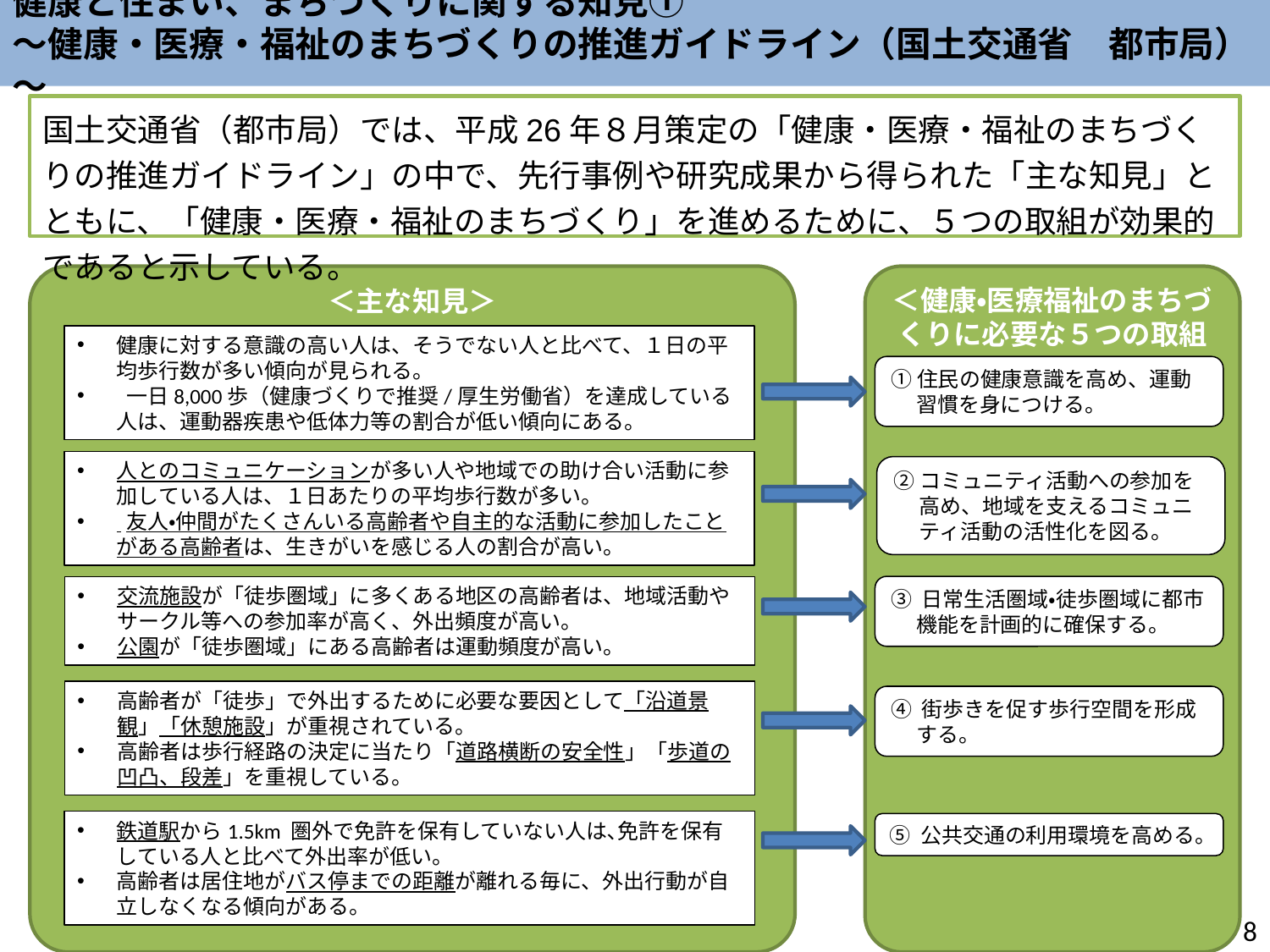

健康と住まい、まちづくりに関する知見①
～健康・医療・福祉のまちづくりの推進ガイドライン（国土交通省　都市局）～
国土交通省（都市局）では、平成26年８月策定の「健康・医療・福祉のまちづくりの推進ガイドライン」の中で、先行事例や研究成果から得られた「主な知見」とともに、「健康・医療・福祉のまちづくり」を進めるために、５つの取組が効果的であると示している。

＜主な知見＞
＜健康・医療福祉のまちづくりに必要な５つの取組＞
健康に対する意識の高い人は、そうでない人と比べて、１日の平均歩行数が多い傾向が見られる。
 一日8,000歩（健康づくりで推奨/厚生労働省）を達成している人は、運動器疾患や低体力等の割合が低い傾向にある。
①住民の健康意識を高め、運動習慣を身につける。

人とのコミュニケーションが多い人や地域での助け合い活動に参加している人は、１日あたりの平均歩行数が多い。
 友人・仲間がたくさんいる高齢者や自主的な活動に参加したことがある高齢者は、生きがいを感じる人の割合が高い。
②コミュニティ活動への参加を高め、地域を支えるコミュニティ活動の活性化を図る。

③ 日常生活圏域・徒歩圏域に都市機能を計画的に確保する。
交流施設が「徒歩圏域」に多くある地区の高齢者は、地域活動やサークル等への参加率が高く、外出頻度が高い。
公園が「徒歩圏域」にある高齢者は運動頻度が高い。

高齢者が「徒歩」で外出するために必要な要因として「沿道景観」「休憩施設」が重視されている。
高齢者は歩行経路の決定に当たり「道路横断の安全性」「歩道の凹凸、段差」を重視している。
④ 街歩きを促す歩行空間を形成する。

鉄道駅から1.5km 圏外で免許を保有していない人は､免許を保有している人と比べて外出率が低い。
高齢者は居住地がバス停までの距離が離れる毎に、外出行動が自立しなくなる傾向がある。
⑤ 公共交通の利用環境を高める。

8